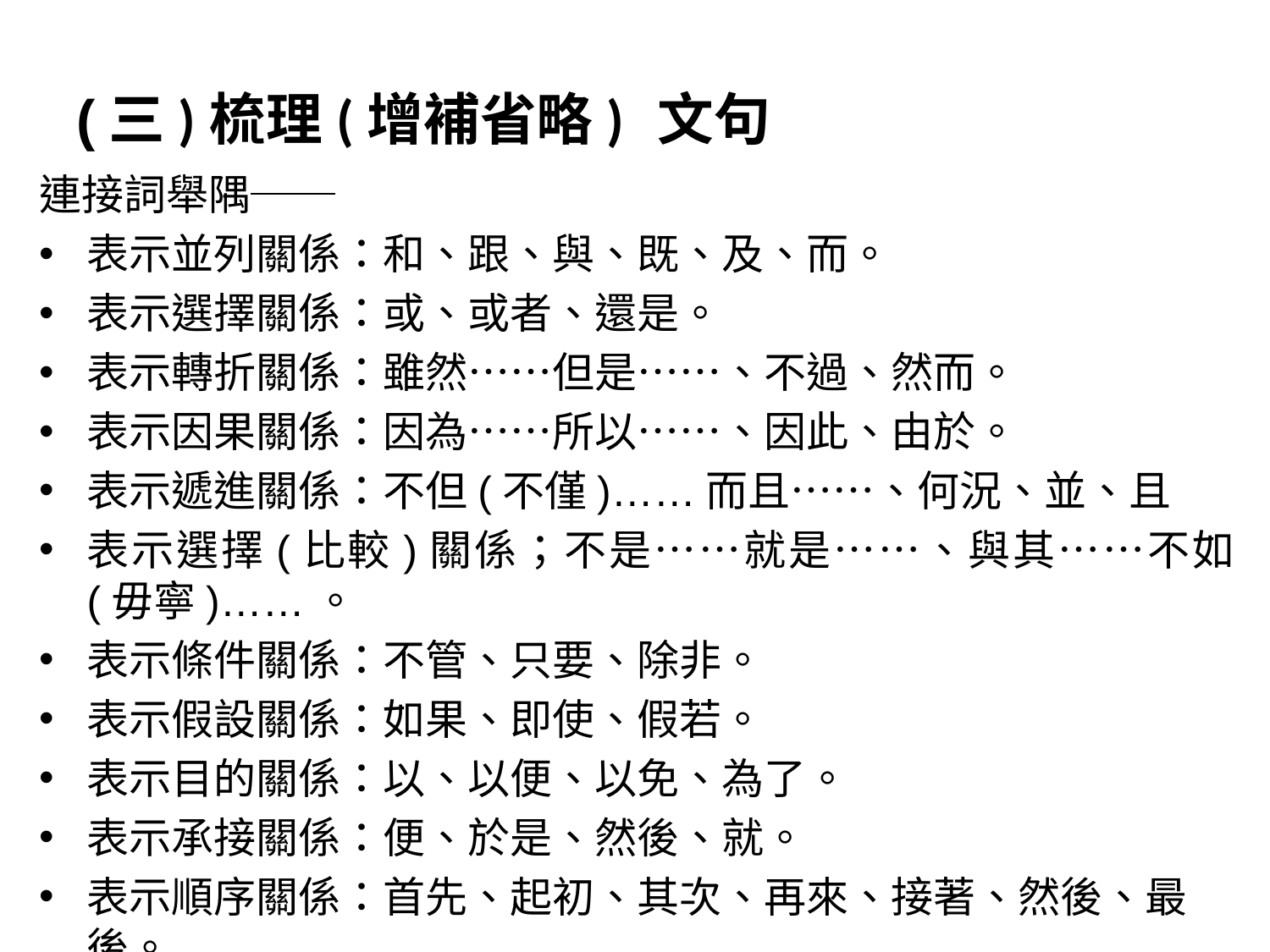

# (三)梳理(增補省略) 文句
連接詞舉隅──
表示並列關係：和、跟、與、既、及、而。
表示選擇關係：或、或者、還是。
表示轉折關係：雖然……但是……、不過、然而。
表示因果關係：因為……所以……、因此、由於。
表示遞進關係：不但(不僅)……而且……、何況、並、且
表示選擇(比較)關係；不是……就是……、與其……不如(毋寧)……。
表示條件關係：不管、只要、除非。
表示假設關係：如果、即使、假若。
表示目的關係：以、以便、以免、為了。
表示承接關係：便、於是、然後、就。
表示順序關係：首先、起初、其次、再來、接著、然後、最後。